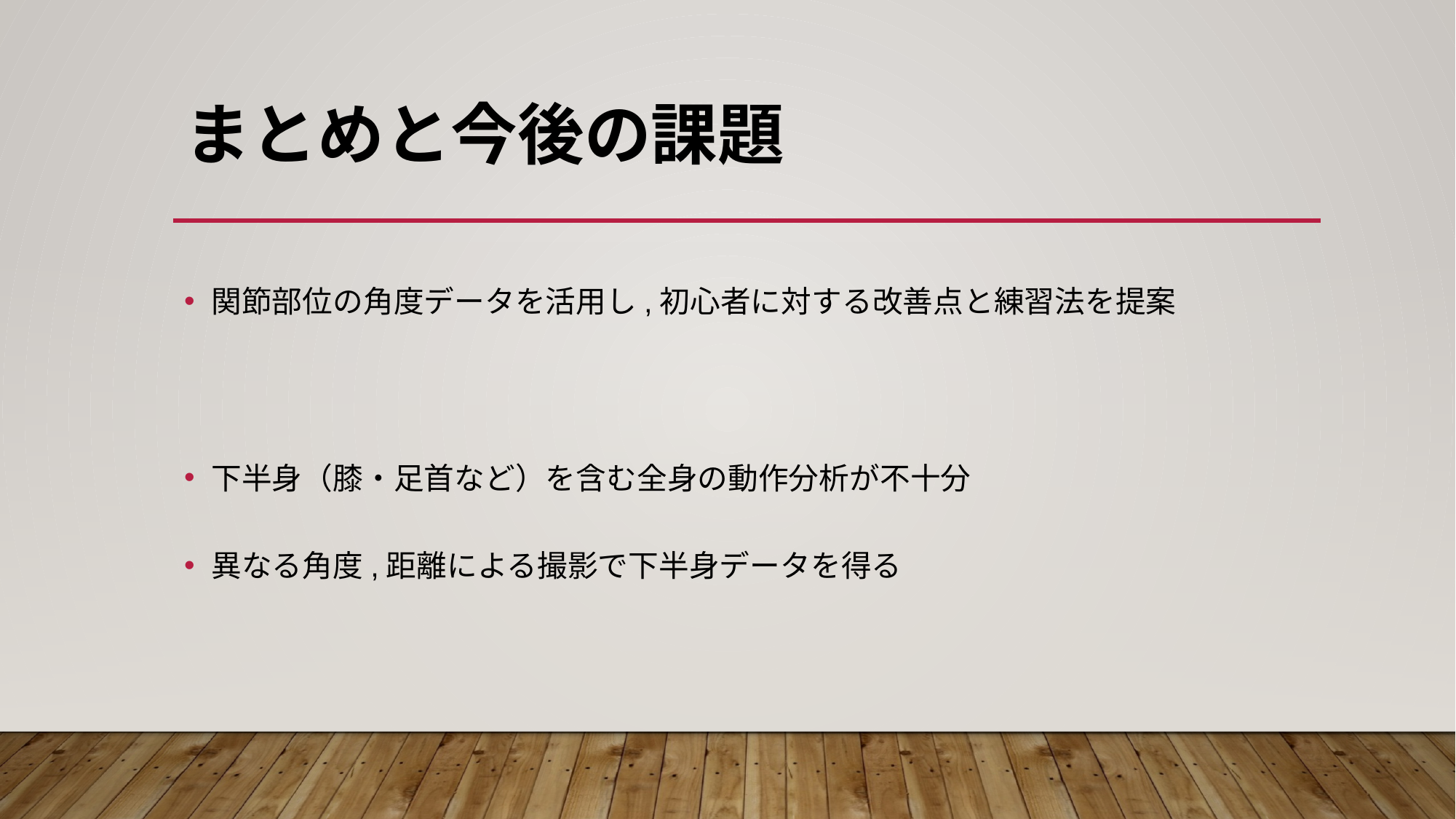

# まとめと今後の課題
関節部位の角度データを活用し,初心者に対する改善点と練習法を提案

下半身（膝・足首など）を含む全身の動作分析が不十分
異なる角度,距離による撮影で下半身データを得る